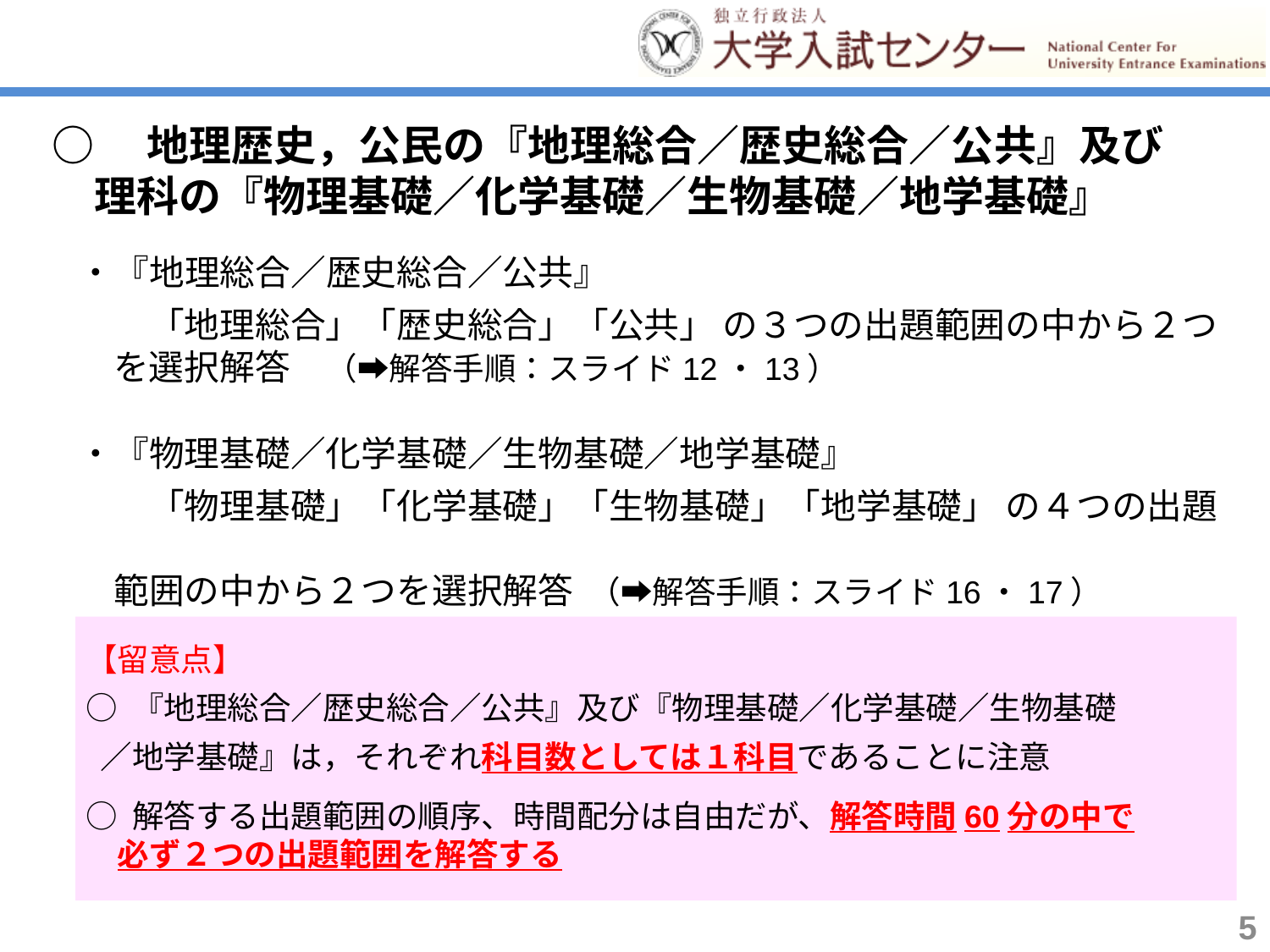

○　地理歴史，公民の『地理総合／歴史総合／公共』及び
　理科の『物理基礎／化学基礎／生物基礎／地学基礎』
・『地理総合／歴史総合／公共』
　　「地理総合」「歴史総合」「公共」 の３つの出題範囲の中から２つを選択解答　（➡解答手順：スライド12・13）

・『物理基礎／化学基礎／生物基礎／地学基礎』
　　「物理基礎」「化学基礎」「生物基礎」「地学基礎」 の４つの出題
　範囲の中から２つを選択解答  （➡解答手順：スライド16・17）
【留意点】
○ 『地理総合／歴史総合／公共』及び『物理基礎／化学基礎／生物基礎
 ／地学基礎』は，それぞれ科目数としては１科目であることに注意
○ 解答する出題範囲の順序、時間配分は自由だが、解答時間60分の中で
　必ず２つの出題範囲を解答する
5